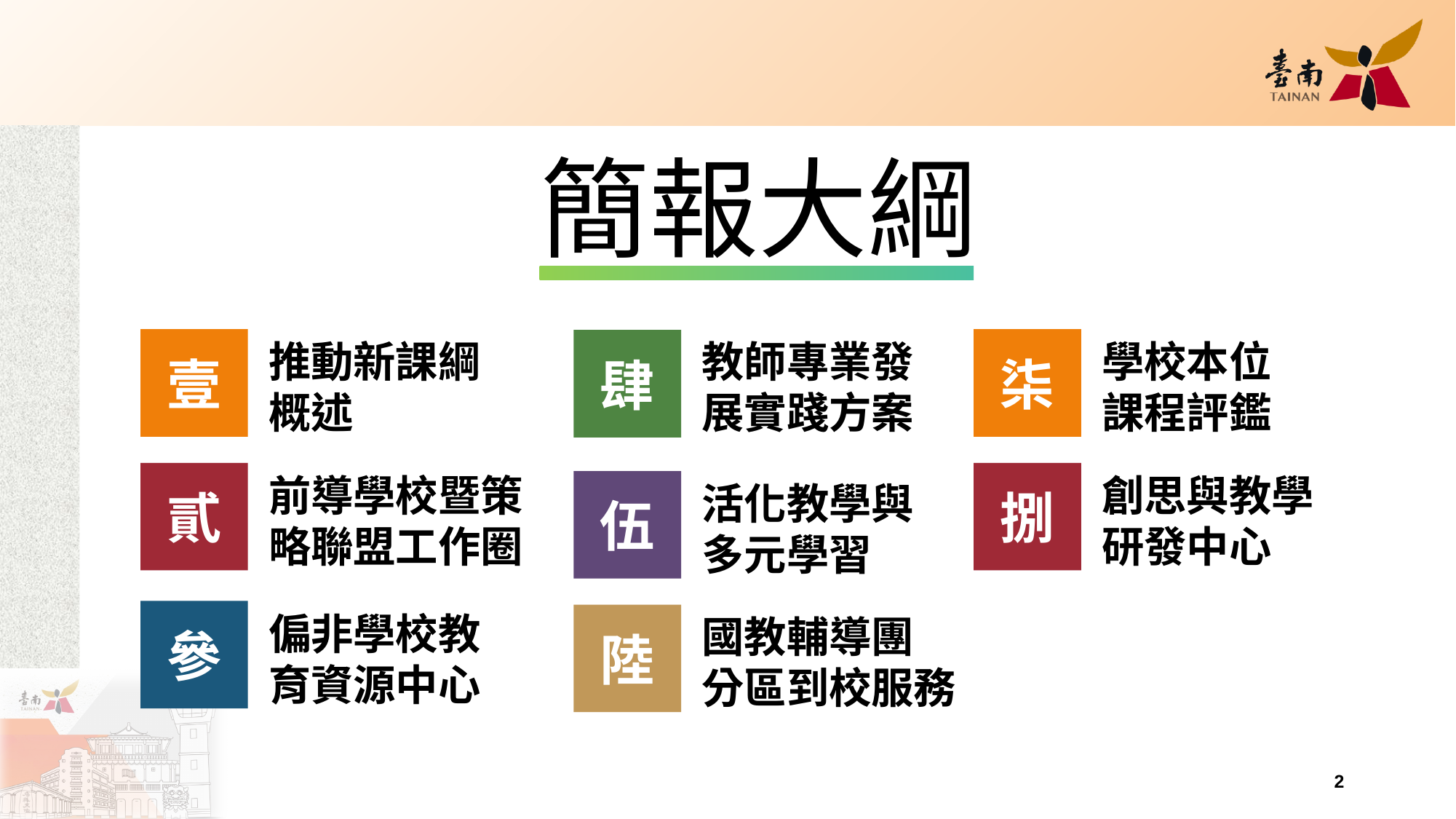

簡報大綱

壹
柒
推動新課綱
概述
肆
教師專業發展實踐方案
學校本位
課程評鑑
貳
捌
前導學校暨策略聯盟工作圈
創思與教學
研發中心
伍
活化教學與多元學習
參
偏非學校教育資源中心
陸
國教輔導團
分區到校服務
2